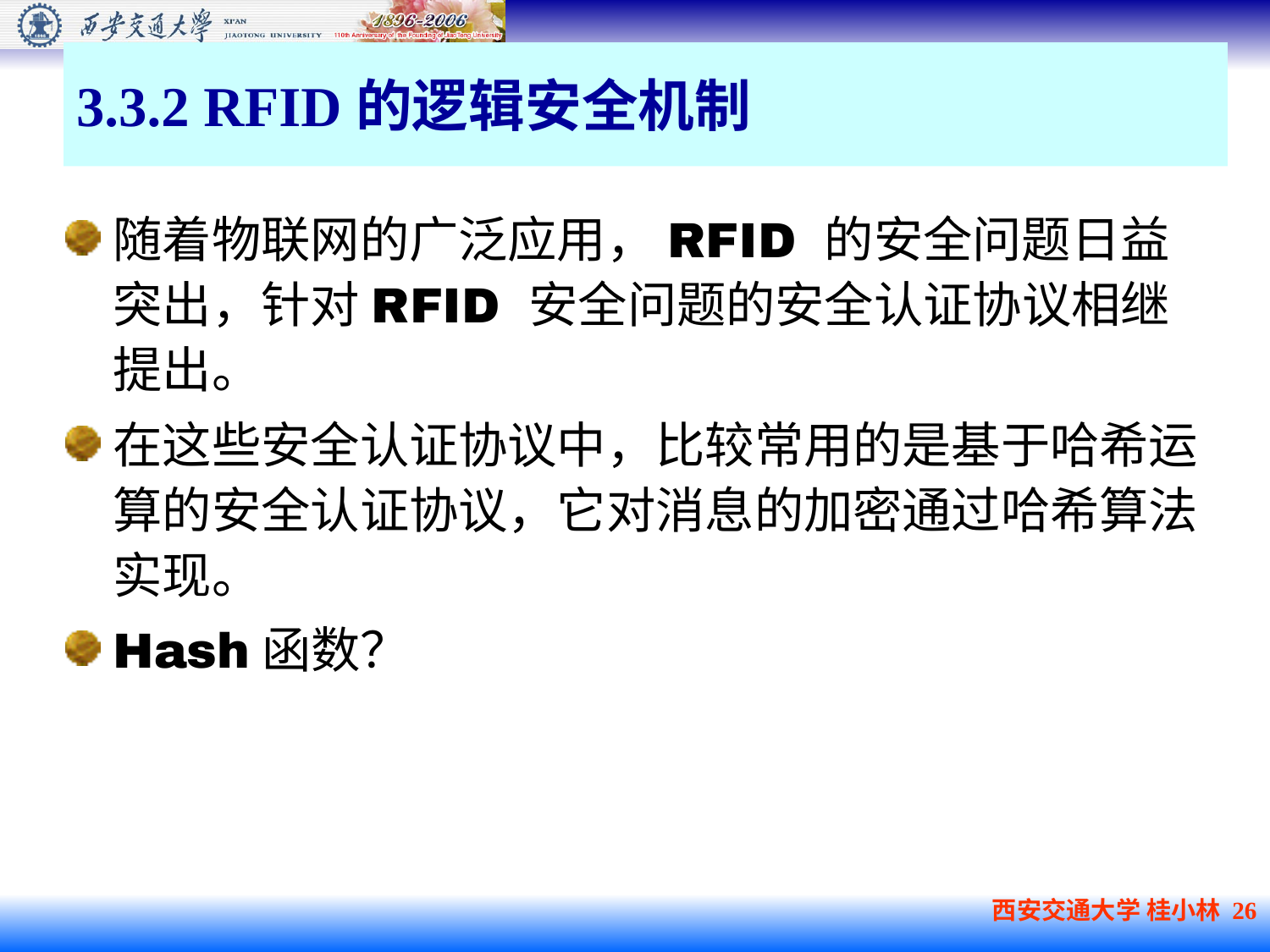

# 3.3.2 RFID的逻辑安全机制
随着物联网的广泛应用，RFID 的安全问题日益突出，针对RFID 安全问题的安全认证协议相继提出。
在这些安全认证协议中，比较常用的是基于哈希运算的安全认证协议，它对消息的加密通过哈希算法实现。
Hash函数？

西安交通大学 桂小林 26